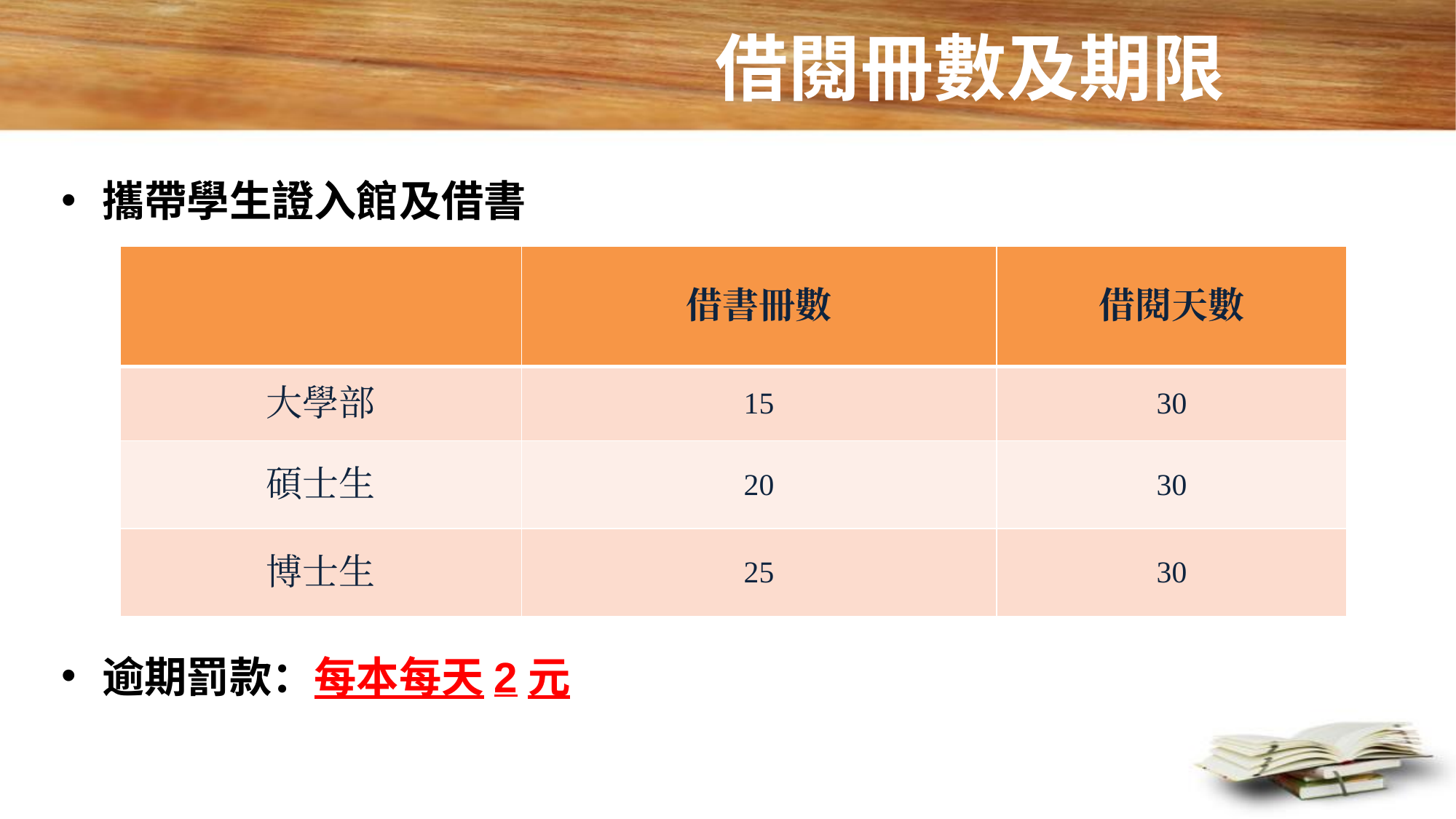

# 借閱冊數及期限
攜帶學生證入館及借書

逾期罰款：每本每天2元
|  | 借書冊數 | 借閱天數 |
| --- | --- | --- |
| 大學部 | 15 | 30 |
| 碩士生 | 20 | 30 |
| 博士生 | 25 | 30 |